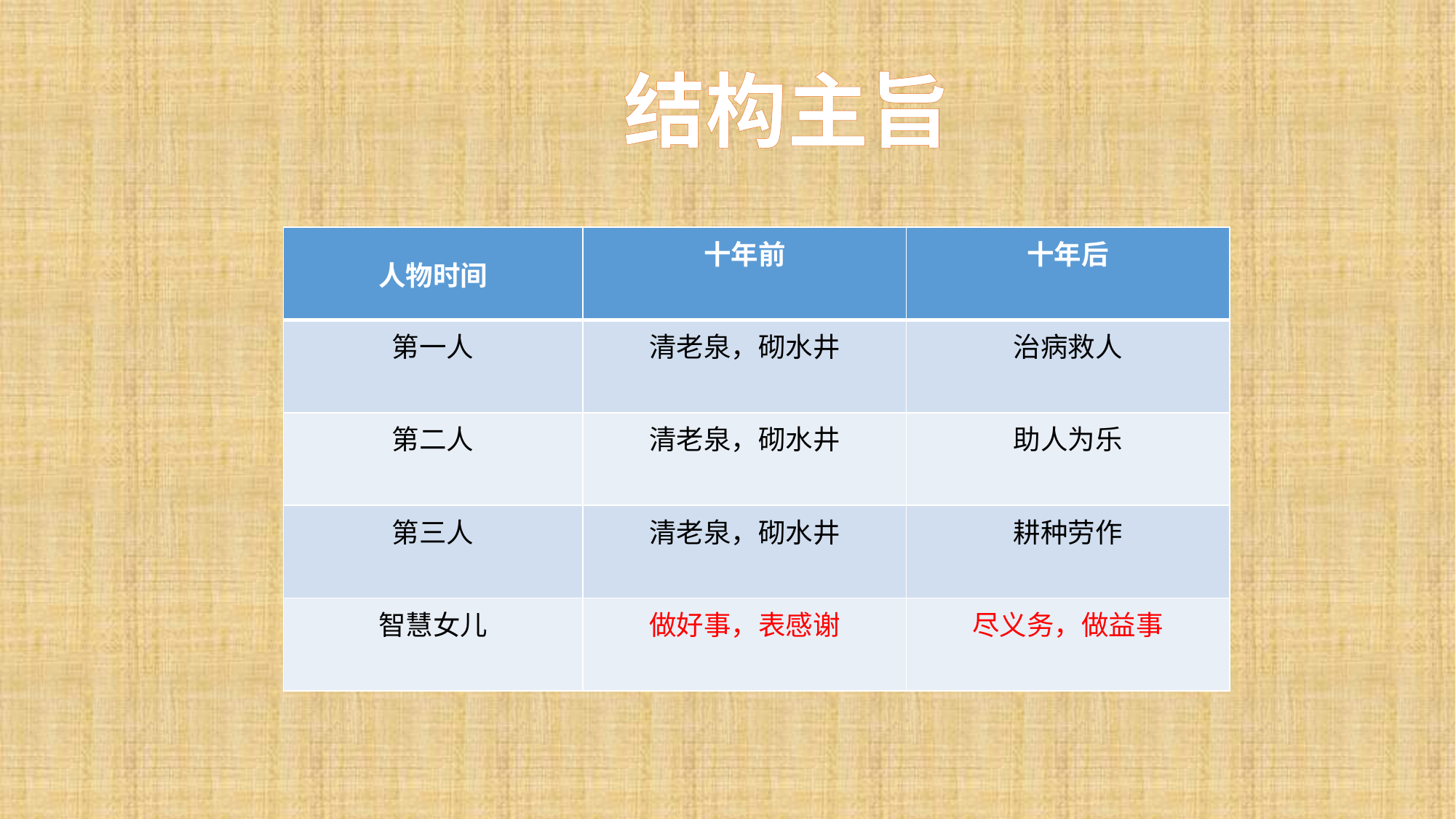

结构主旨
| 人物时间 | 十年前 | 十年后 |
| --- | --- | --- |
| 第一人 | 清老泉，砌水井 | 治病救人 |
| 第二人 | 清老泉，砌水井 | 助人为乐 |
| 第三人 | 清老泉，砌水井 | 耕种劳作 |
| 智慧女儿 | 做好事，表感谢 | 尽义务，做益事 |